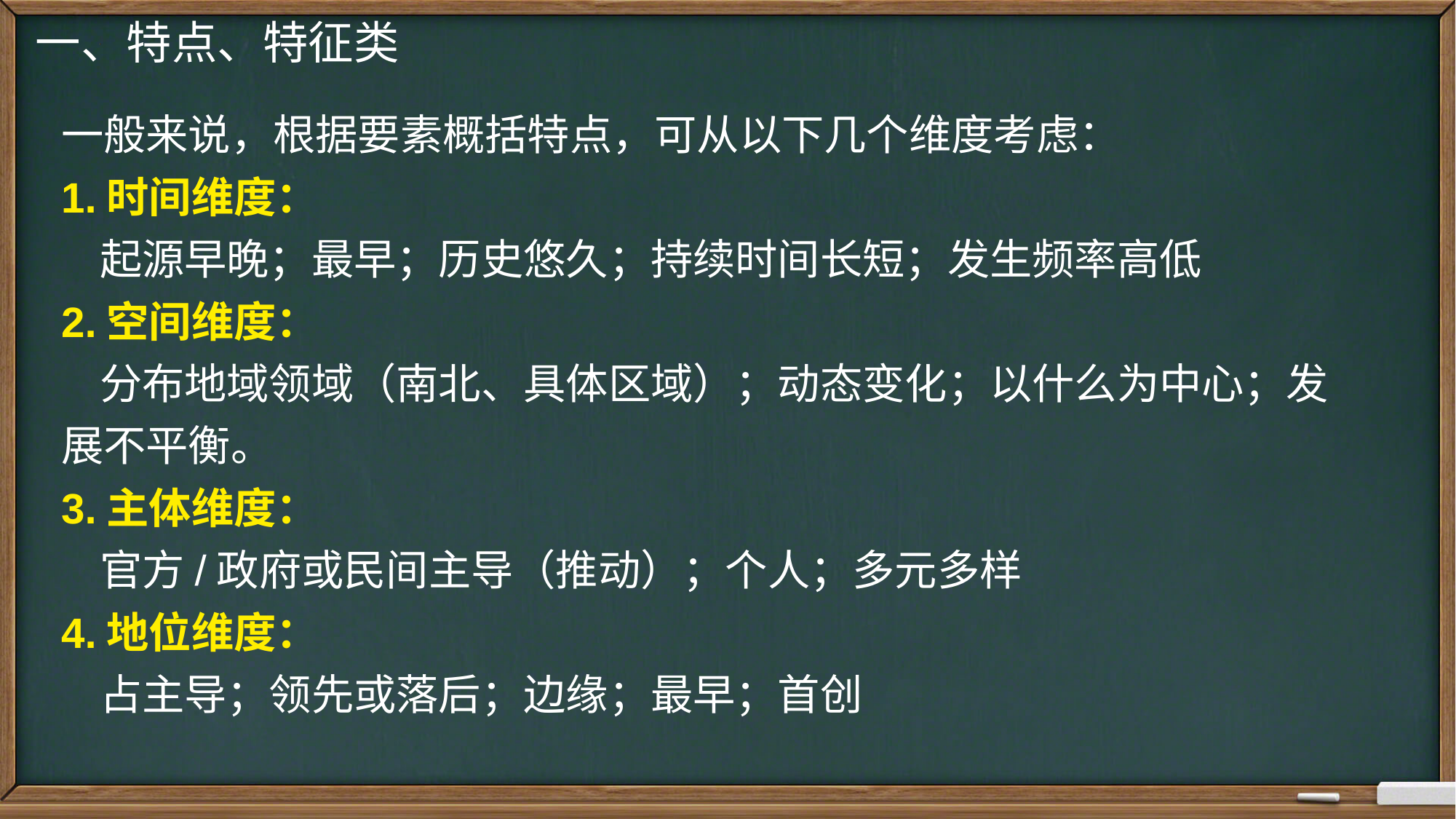

一、特点、特征类
一般来说，根据要素概括特点，可从以下几个维度考虑：
1.时间维度：
   起源早晚；最早；历史悠久；持续时间长短；发生频率高低
2.空间维度：
   分布地域领域（南北、具体区域）；动态变化；以什么为中心；发展不平衡。
3.主体维度：
   官方/政府或民间主导（推动）；个人；多元多样
4.地位维度：
   占主导；领先或落后；边缘；最早；首创